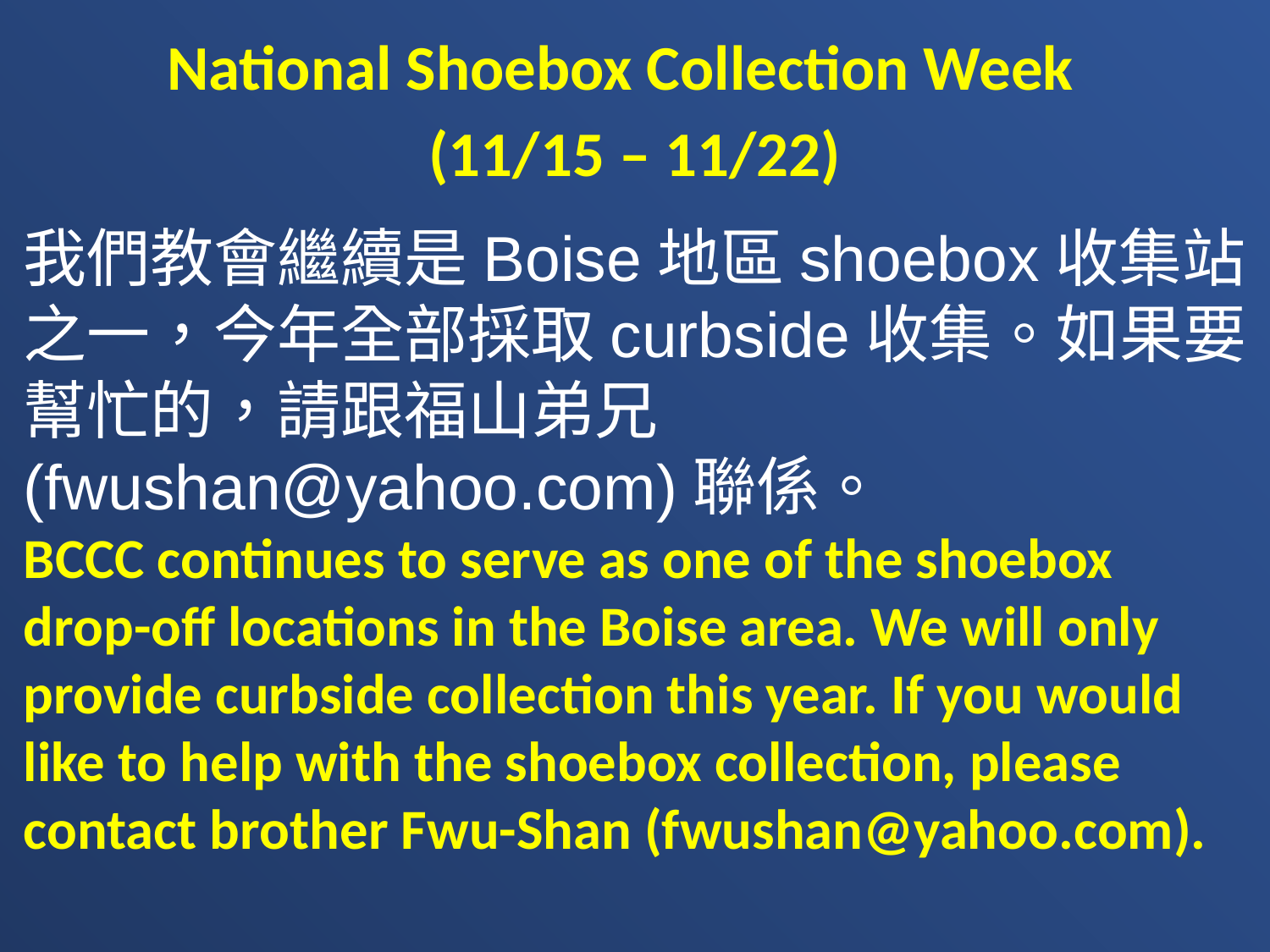

National Shoebox Collection Week
(11/15 – 11/22)
我們教會繼續是Boise地區shoebox收集站之一，今年全部採取curbside收集。如果要幫忙的，請跟福山弟兄(fwushan@yahoo.com)聯係。
BCCC continues to serve as one of the shoebox drop-off locations in the Boise area. We will only provide curbside collection this year. If you would like to help with the shoebox collection, please contact brother Fwu-Shan (fwushan@yahoo.com).